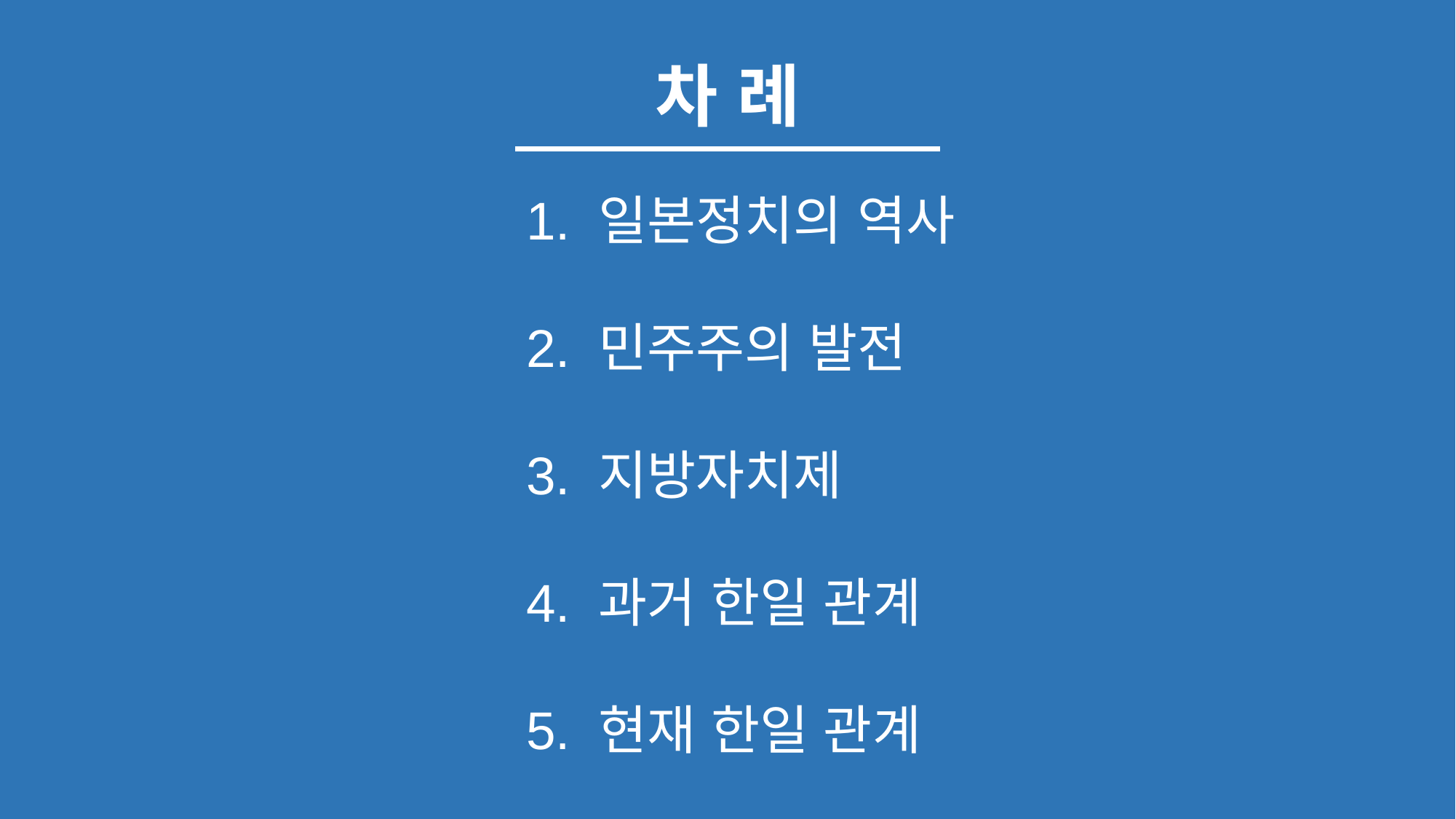

차 례
1. 일본정치의 역사

2. 민주주의 발전

3. 지방자치제

4. 과거 한일 관계

5. 현재 한일 관계